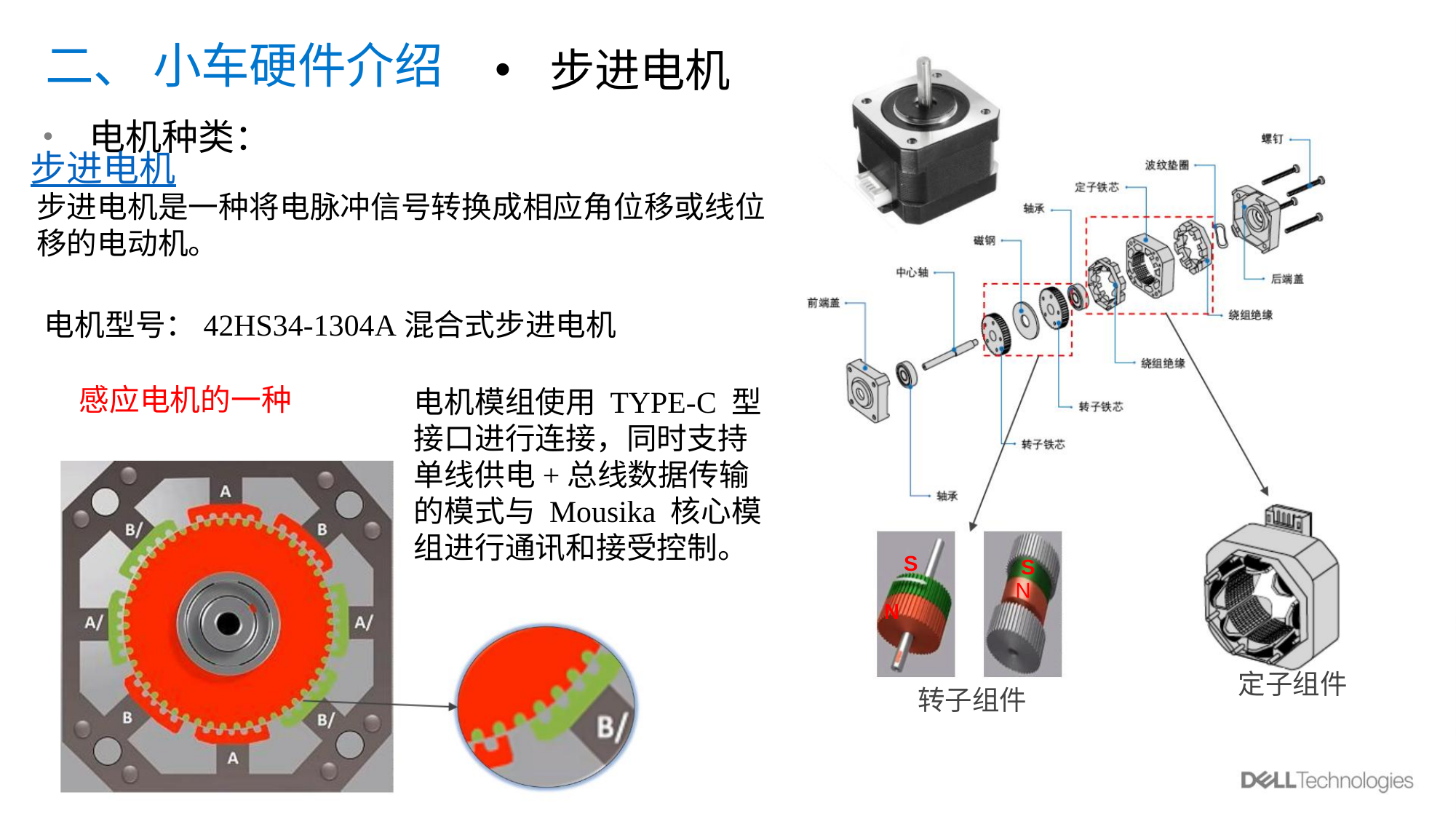

二、 小车硬件介绍
步进电机
• 电机种类：步进电机
步进电机是一种将电脉冲信号转换成相应角位移或线位移的电动机。
 电机型号：42HS34-1304A混合式步进电机
感应电机的一种
电机模组使用 TYPE-C 型接口进行连接，同时支持单线供电+总线数据传输的模式与 Mousika 核心模
组进行通讯和接受控制。
S
S
N
N
定子组件
转子组件